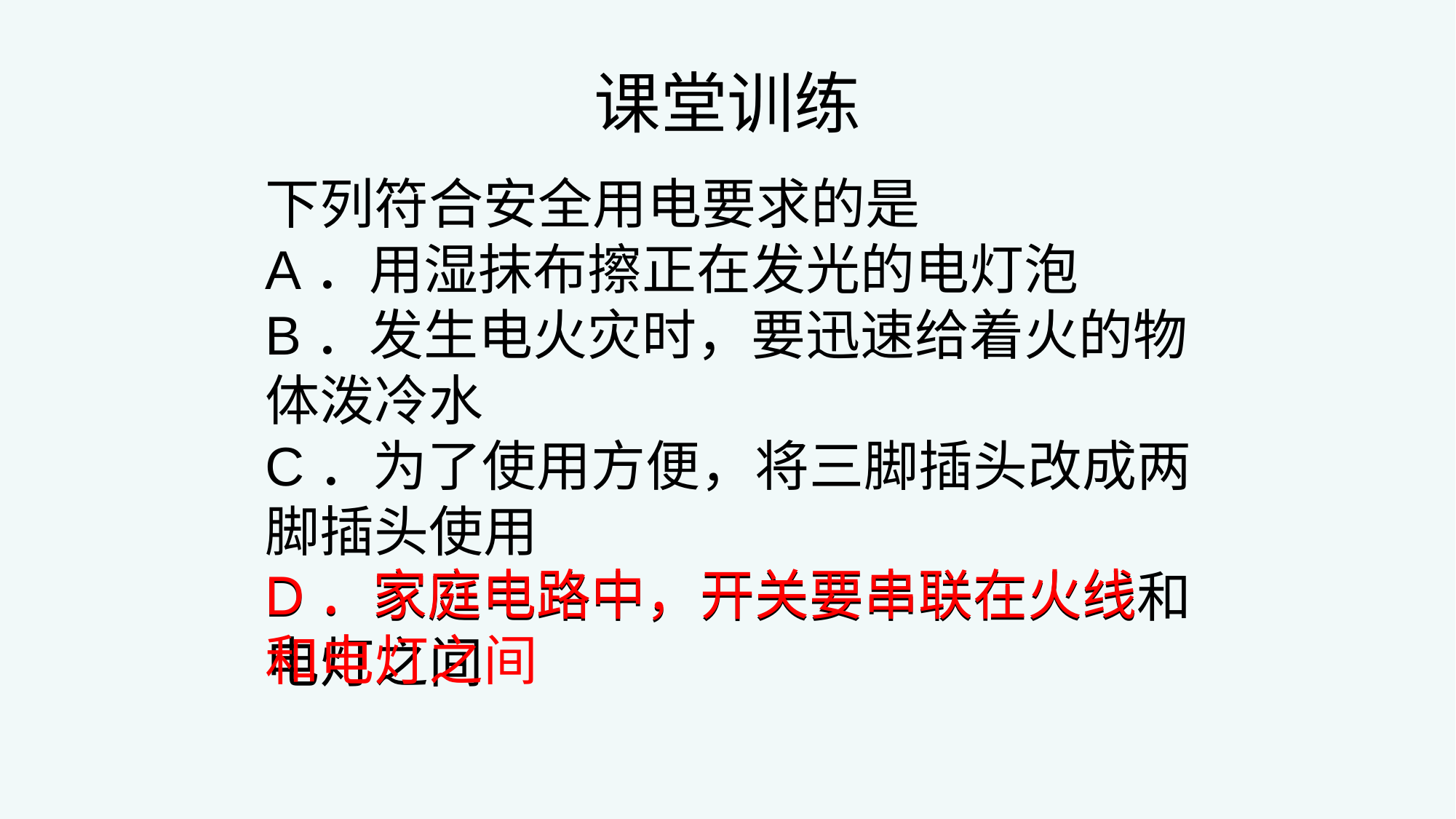

# 课堂训练

下列符合安全用电要求的是
A．用湿抹布擦正在发光的电灯泡
B．发生电火灾时，要迅速给着火的物体泼冷水
C．为了使用方便，将三脚插头改成两脚插头使用
D．家庭电路中，开关要串联在火线和电灯之间
D．家庭电路中，开关要串联在火线和电灯之间